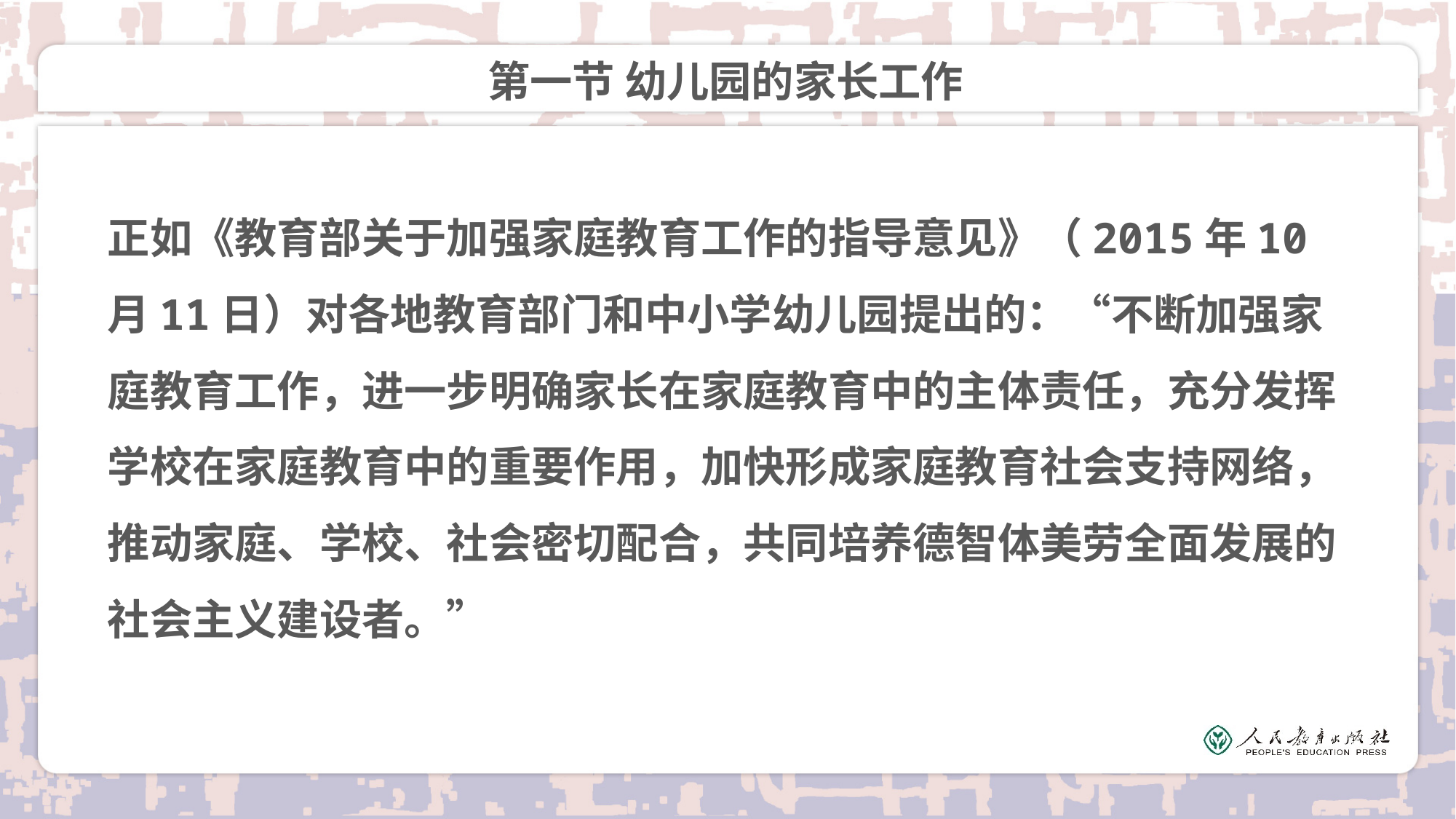

# 第一节 幼儿园的家长工作
正如《教育部关于加强家庭教育工作的指导意见》（2015年10月11日）对各地教育部门和中小学幼儿园提出的：“不断加强家庭教育工作，进一步明确家长在家庭教育中的主体责任，充分发挥学校在家庭教育中的重要作用，加快形成家庭教育社会支持网络，推动家庭、学校、社会密切配合，共同培养德智体美劳全面发展的社会主义建设者。”